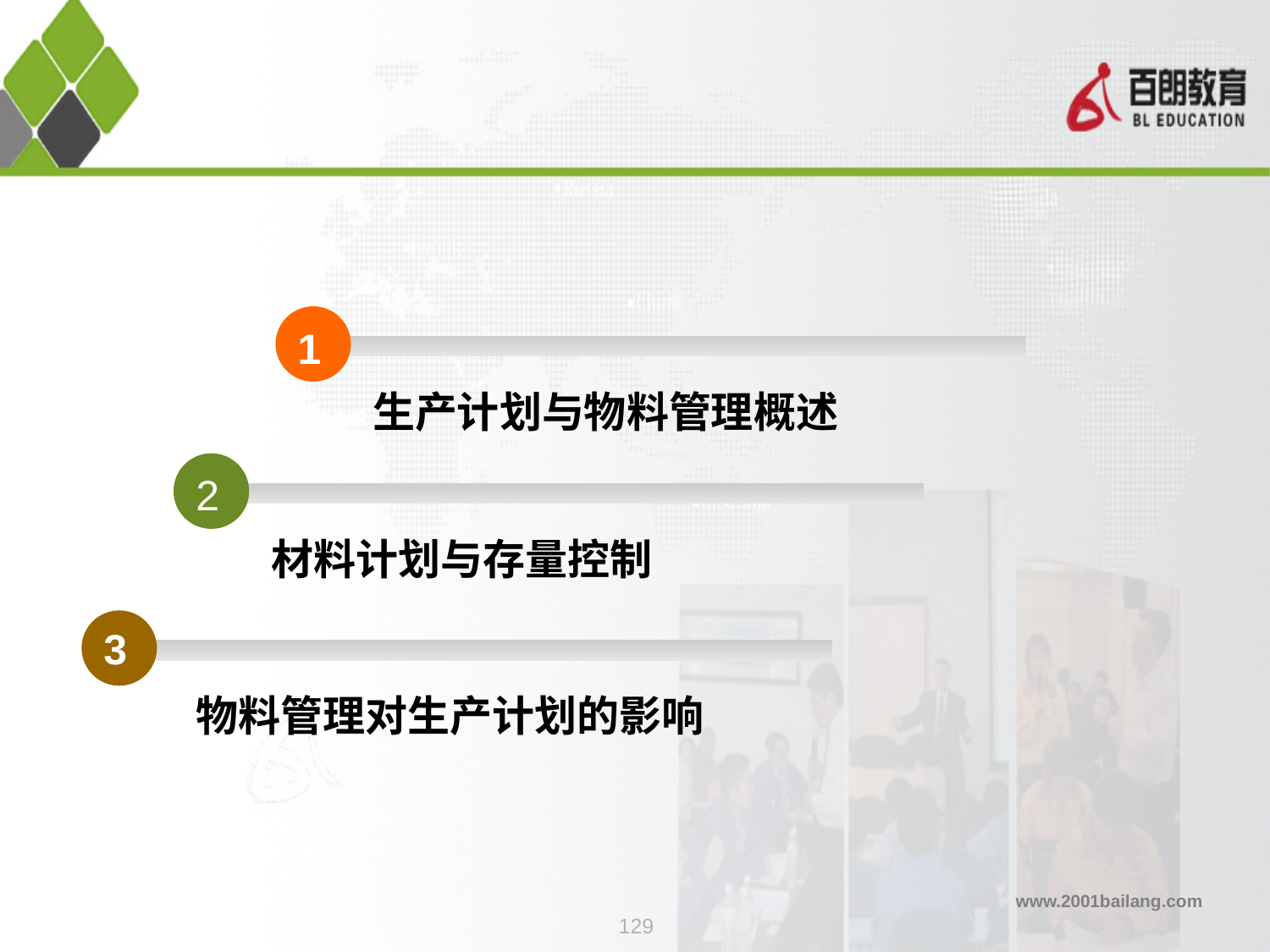

1

生产计划与物料管理概述

2

材料计划与存量控制

3

物料管理对生产计划的影响
129